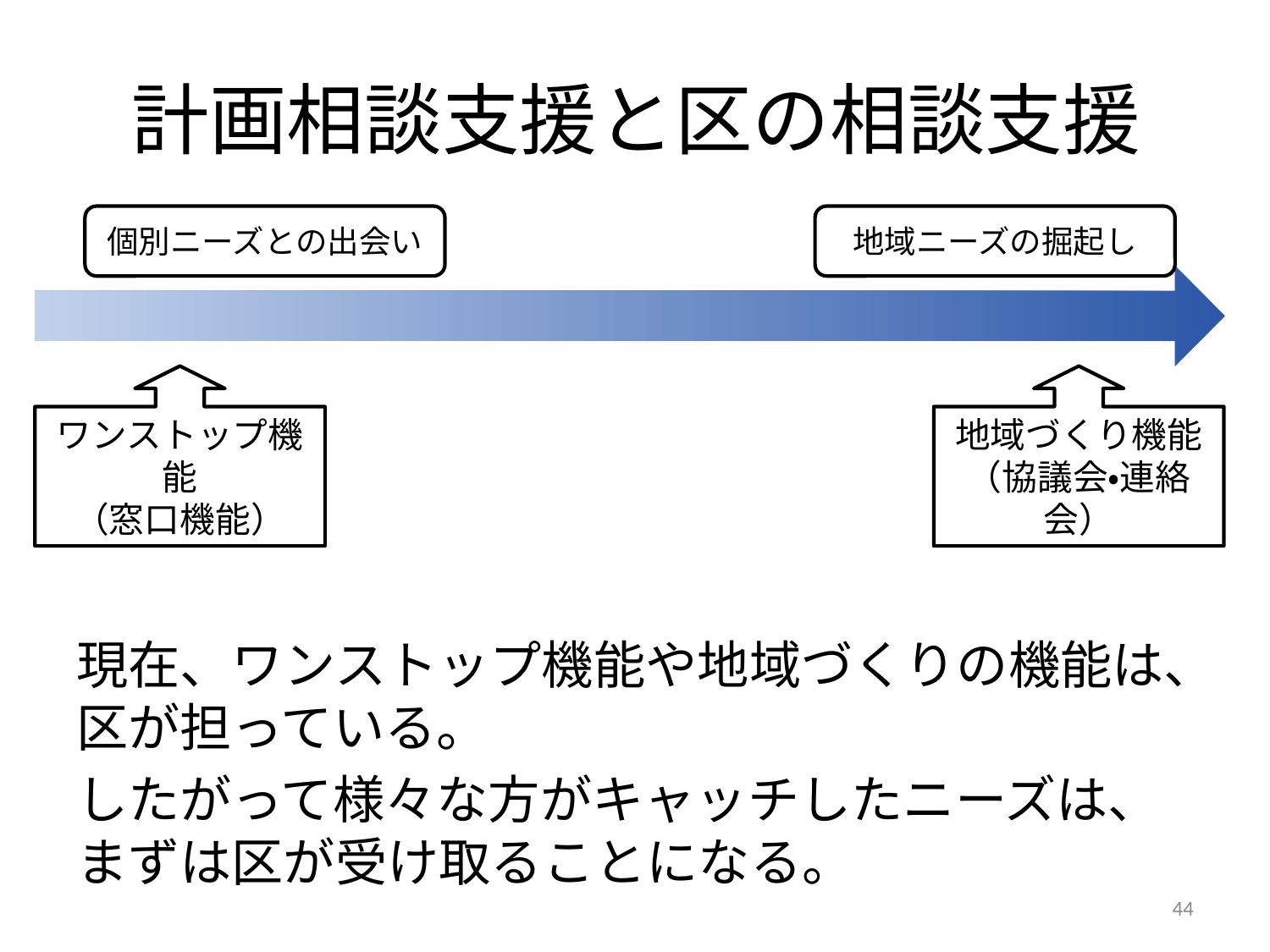

# 計画相談支援と区の相談支援
個別ニーズとの出会い
地域ニーズの掘起し

ワンストップ機能
（窓口機能）
地域づくり機能
（協議会・連絡会）
現在、ワンストップ機能や地域づくりの機能は、区が担っている。
したがって様々な方がキャッチしたニーズは、まずは区が受け取ることになる。
44